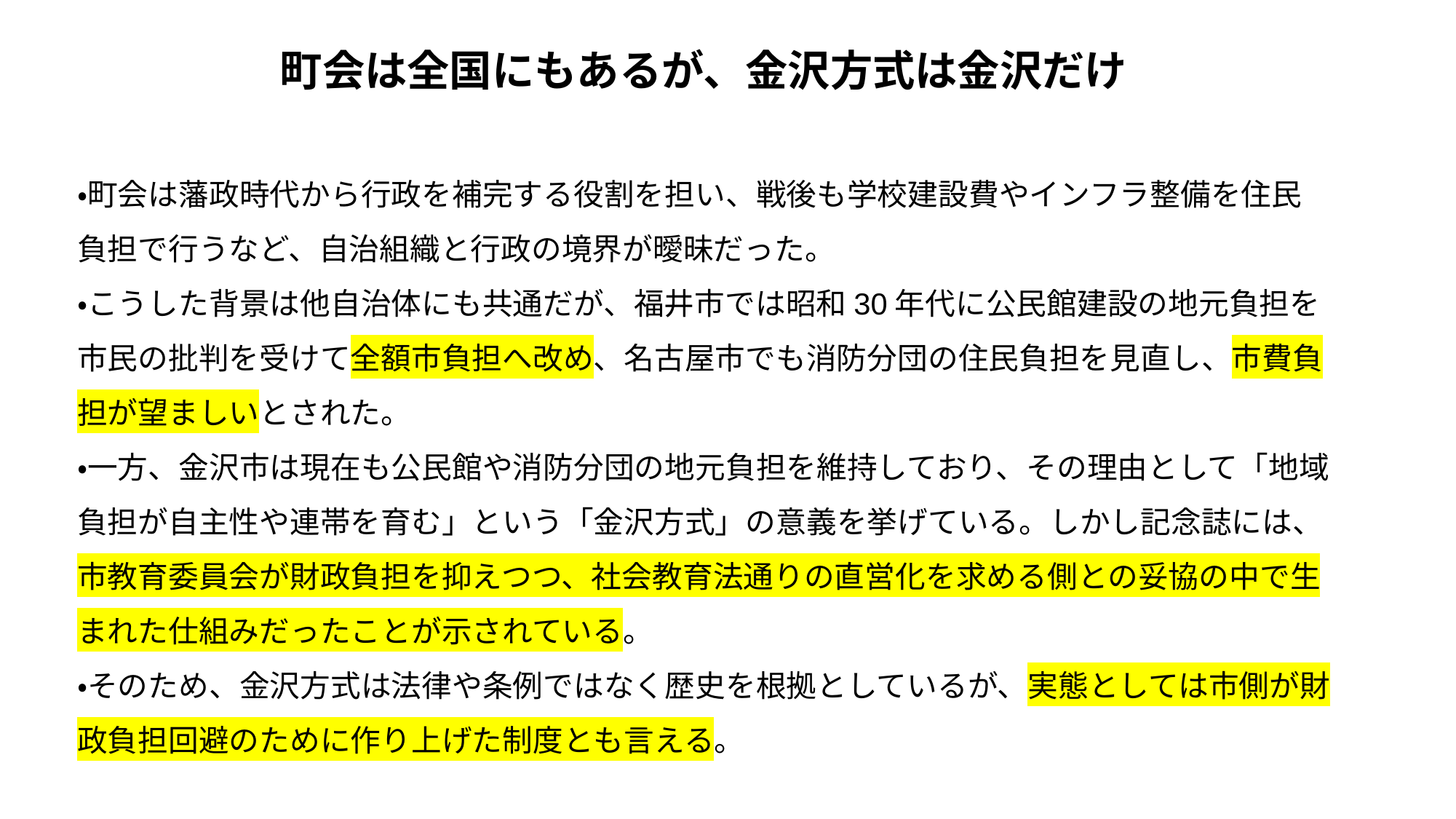

町会は全国にもあるが、金沢方式は金沢だけ
・町会は藩政時代から行政を補完する役割を担い、戦後も学校建設費やインフラ整備を住民負担で行うなど、自治組織と行政の境界が曖昧だった。
・こうした背景は他自治体にも共通だが、福井市では昭和30年代に公民館建設の地元負担を市民の批判を受けて全額市負担へ改め、名古屋市でも消防分団の住民負担を見直し、市費負担が望ましいとされた。
・一方、金沢市は現在も公民館や消防分団の地元負担を維持しており、その理由として「地域負担が自主性や連帯を育む」という「金沢方式」の意義を挙げている。しかし記念誌には、市教育委員会が財政負担を抑えつつ、社会教育法通りの直営化を求める側との妥協の中で生まれた仕組みだったことが示されている。
・そのため、金沢方式は法律や条例ではなく歴史を根拠としているが、実態としては市側が財政負担回避のために作り上げた制度とも言える。